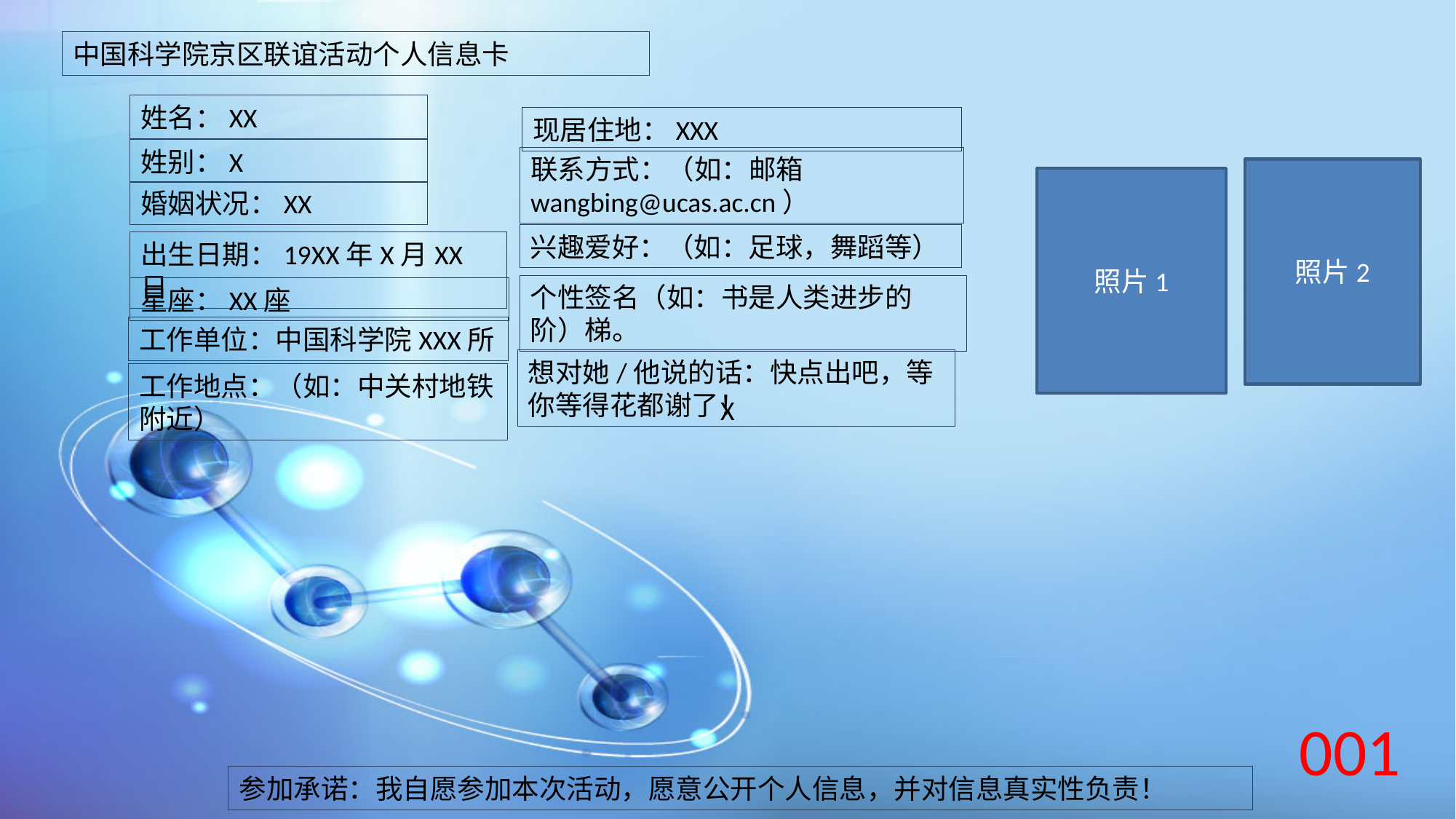

中国科学院京区联谊活动个人信息卡
姓名：XX
现居住地：XXX
姓别：X
联系方式：（如：邮箱wangbing@ucas.ac.cn）
照片2
照片1
婚姻状况：XX
兴趣爱好：（如：足球，舞蹈等）
出生日期：19XX年X月XX日
个性签名（如：书是人类进步的阶）梯。
星座：XX座
工作单位：中国科学院XXX所
想对她/他说的话：快点出吧，等你等得花都谢了！
工作地点：（如：中关村地铁附近）
X
001
参加承诺：我自愿参加本次活动，愿意公开个人信息，并对信息真实性负责！